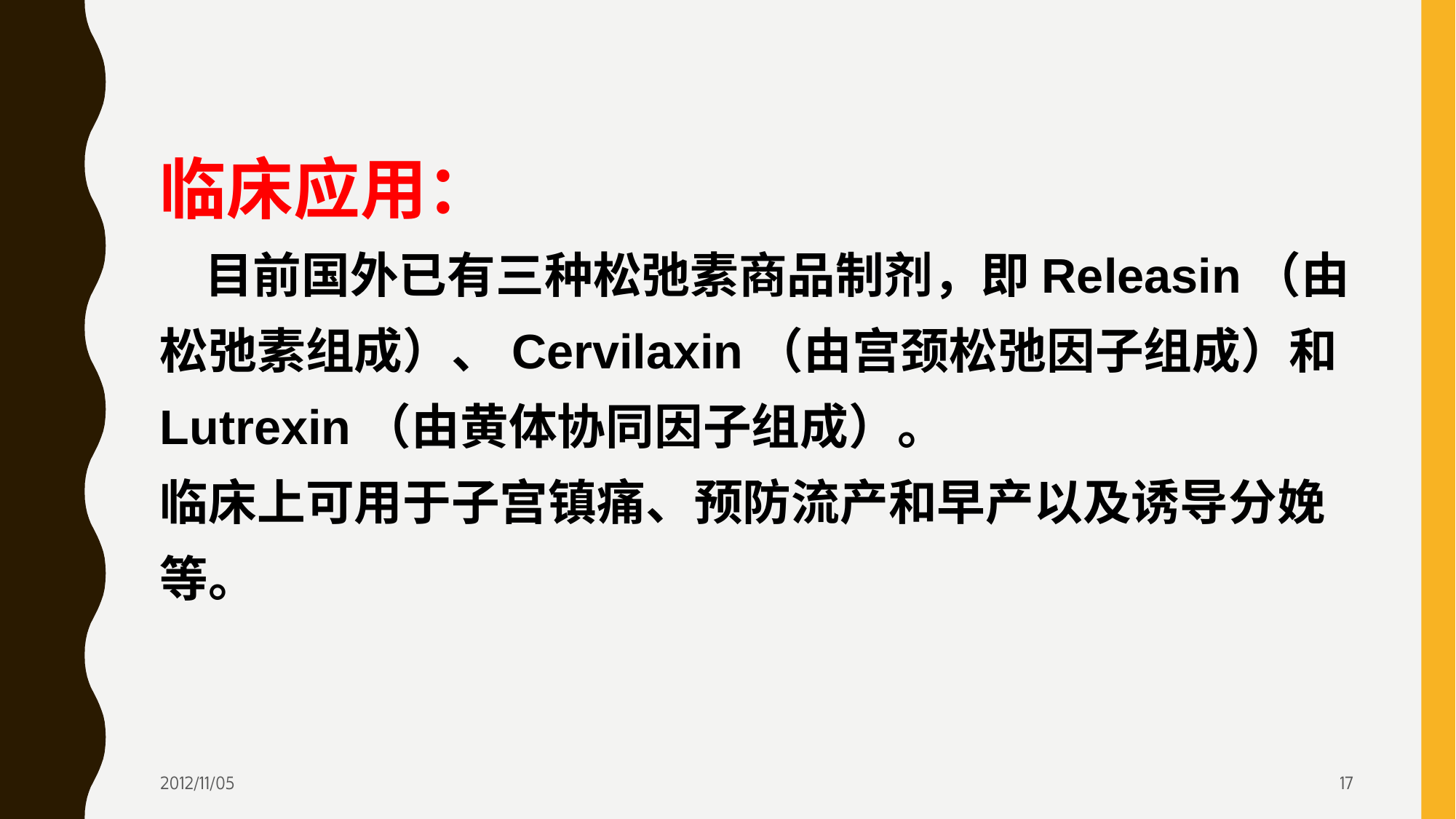

临床应用：
    目前国外已有三种松弛素商品制剂，即Releasin（由松弛素组成）、Cervilaxin（由宫颈松弛因子组成）和Lutrexin（由黄体协同因子组成）。
临床上可用于子宫镇痛、预防流产和早产以及诱导分娩等。
2012/11/05
17